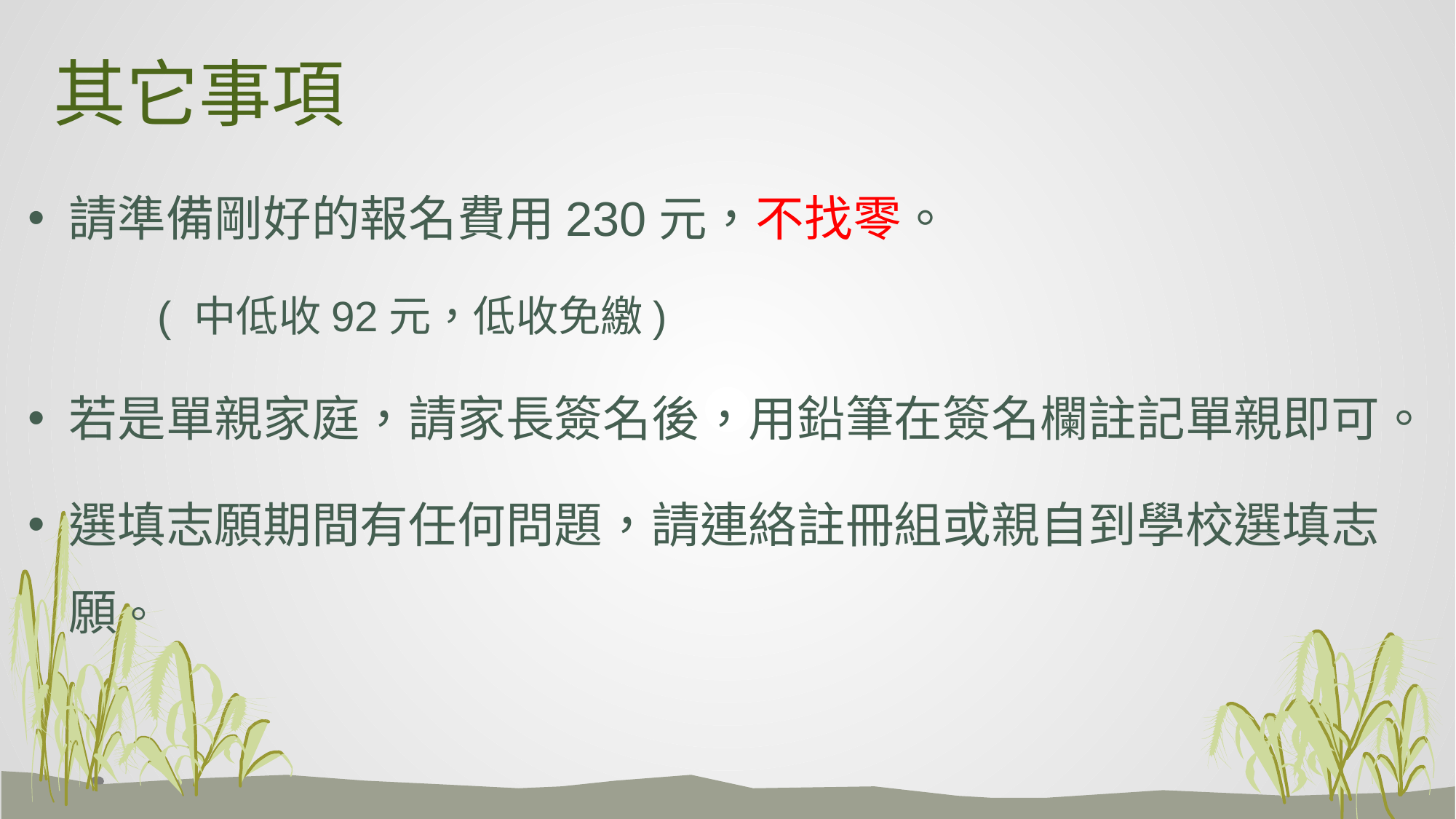

# 其它事項
請準備剛好的報名費用230元，不找零。
           ( 中低收92元，低收免繳)
若是單親家庭，請家長簽名後，用鉛筆在簽名欄註記單親即可。
選填志願期間有任何問題，請連絡註冊組或親自到學校選填志願。